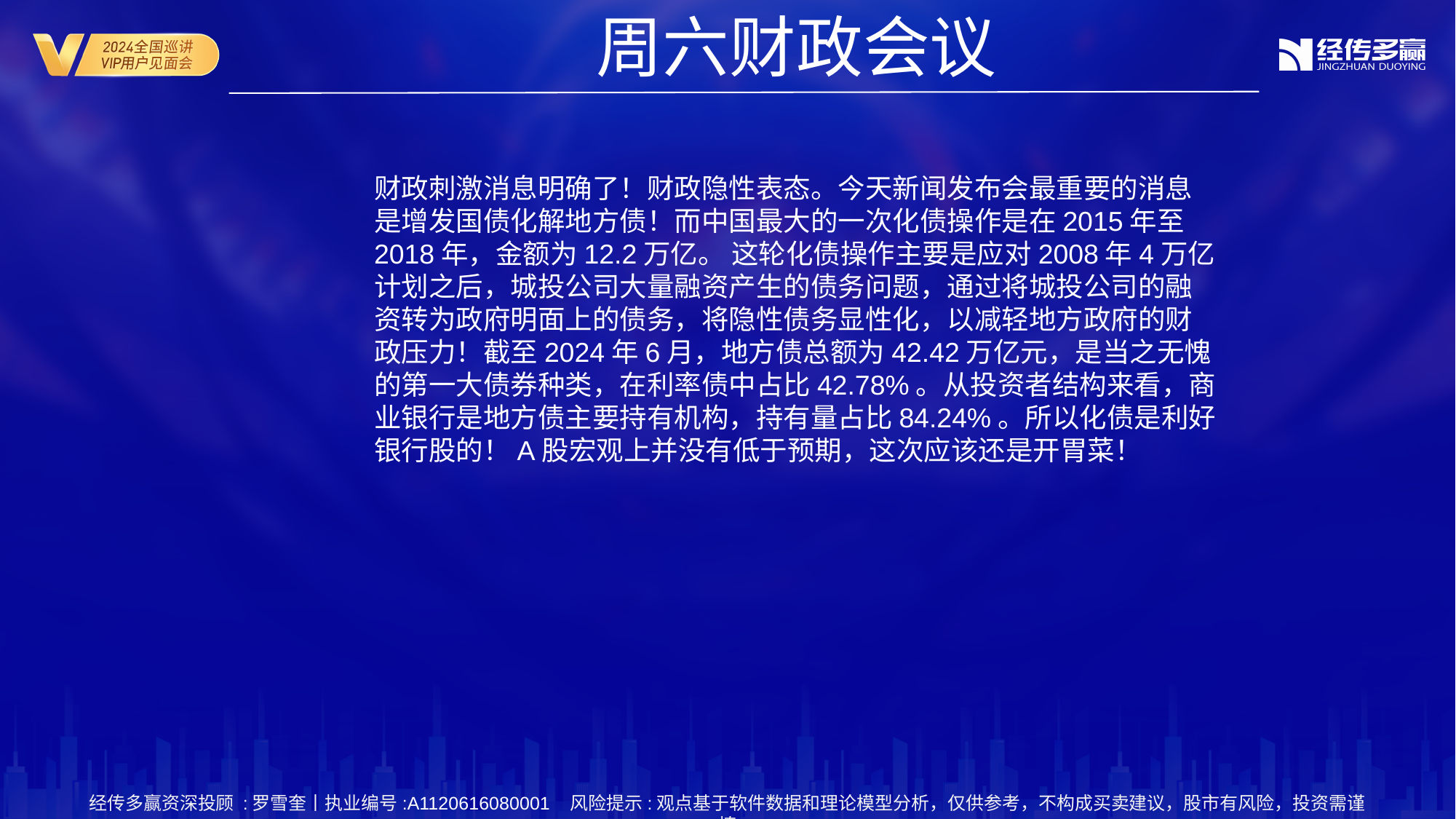

周六财政会议
财政刺激消息明确了！财政隐性表态。今天新闻发布会最重要的消息是增发国债化解地方债！而中国最大的一次化债操作是在2015年至2018年，金额为12.2万亿。‌ 这轮化债操作主要是应对2008年4万亿计划之后，城投公司大量融资产生的债务问题，通过将城投公司的融资转为政府明面上的债务，将隐性债务显性化，以减轻地方政府的财政压力‌！截至2024年6月，地方债总额为42.42万亿元，是当之无愧的第一大债券种类，在利率债中占比42.78%。从投资者结构来看，商业银行是地方债主要持有机构，持有量占比84.24%。所以化债是利好银行股的！A股宏观上并没有低于预期，这次应该还是开胃菜！

经传多赢资深投顾 :罗雪奎丨执业编号:A1120616080001   风险提示:观点基于软件数据和理论模型分析，仅供参考，不构成买卖建议，股市有风险，投资需谨慎